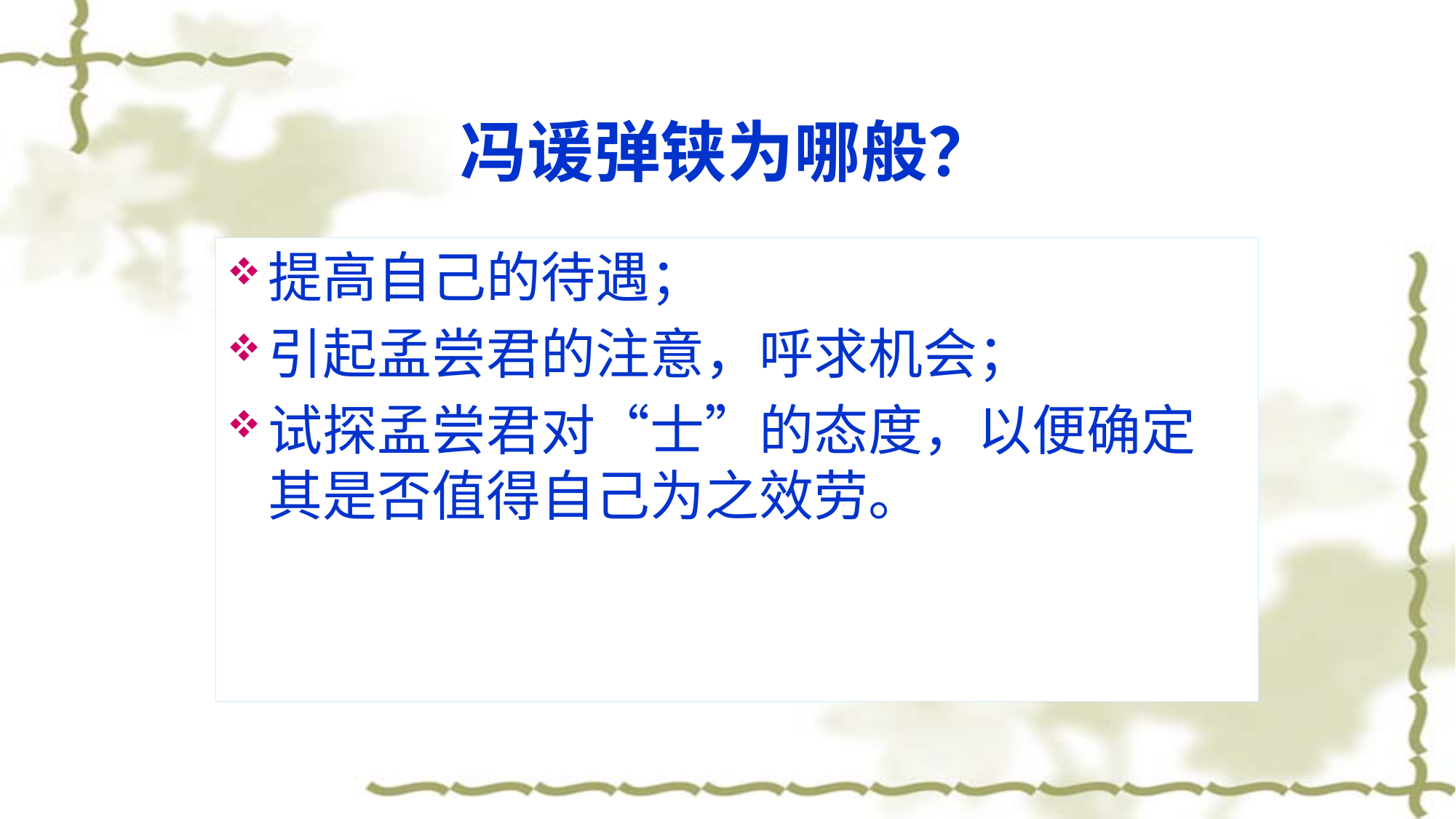

# 冯谖弹铗为哪般？
提高自己的待遇；
引起孟尝君的注意，呼求机会；
试探孟尝君对“士”的态度，以便确定其是否值得自己为之效劳。